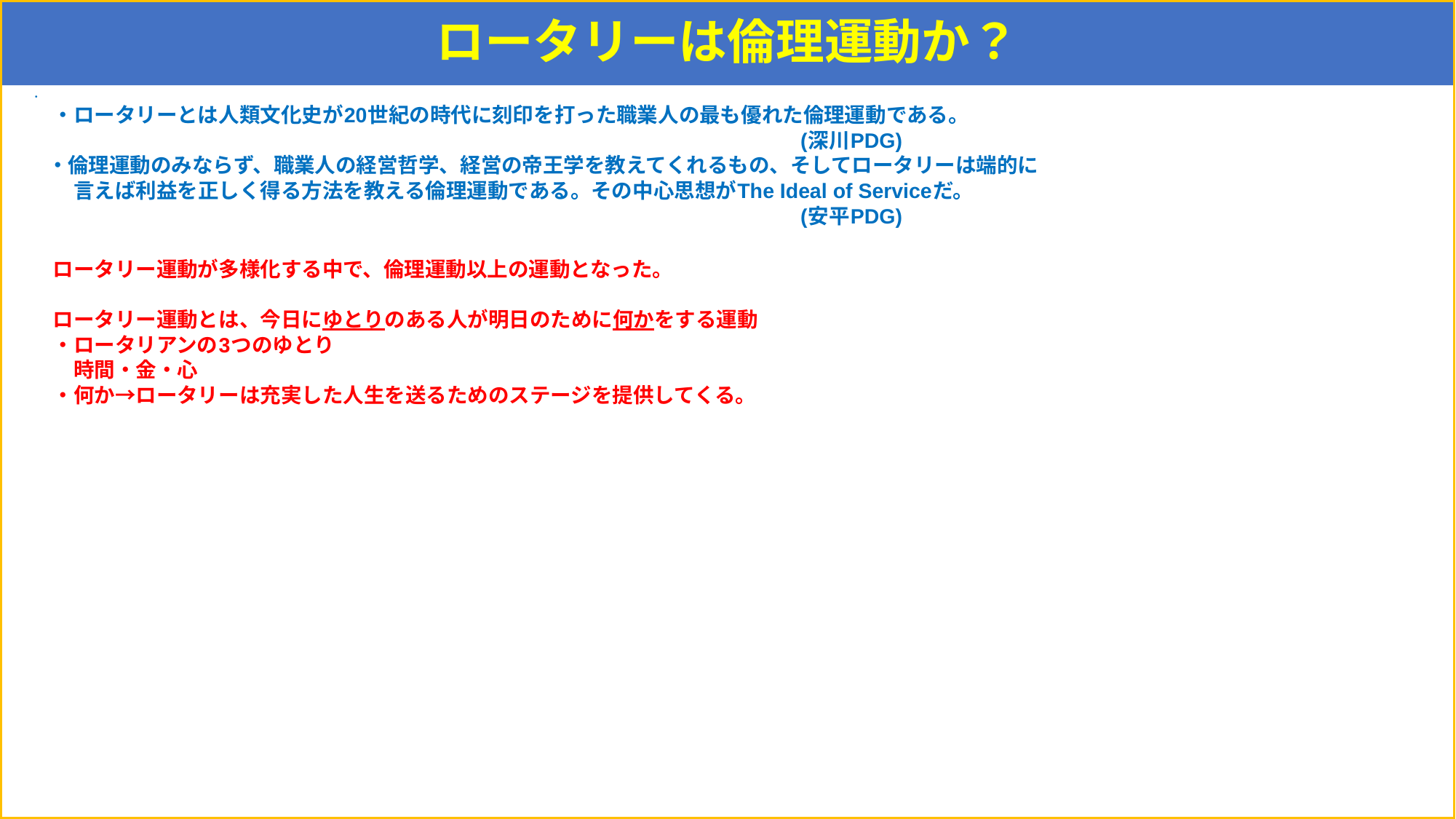

# ロータリーは倫理運動か？
・
　・ロータリーとは人類文化史が20世紀の時代に刻印を打った職業人の最も優れた倫理運動である。
　　　　　　　　　　　　　　　　　　　　　　　　　　　　　　　　　　　　　(深川PDG)
   ・倫理運動のみならず、職業人の経営哲学、経営の帝王学を教えてくれるもの、そしてロータリーは端的に
　　言えば利益を正しく得る方法を教える倫理運動である。その中心思想がThe Ideal of Serviceだ。
　　　　　　　　　　　　　　　　　　　　　　　　　　　　　　　　　　　　　(安平PDG)

　ロータリー運動が多様化する中で、倫理運動以上の運動となった。

　ロータリー運動とは、今日にゆとりのある人が明日のために何かをする運動
　・ロータリアンの3つのゆとり
　　時間・金・心
　・何か→ロータリーは充実した人生を送るためのステージを提供してくる。